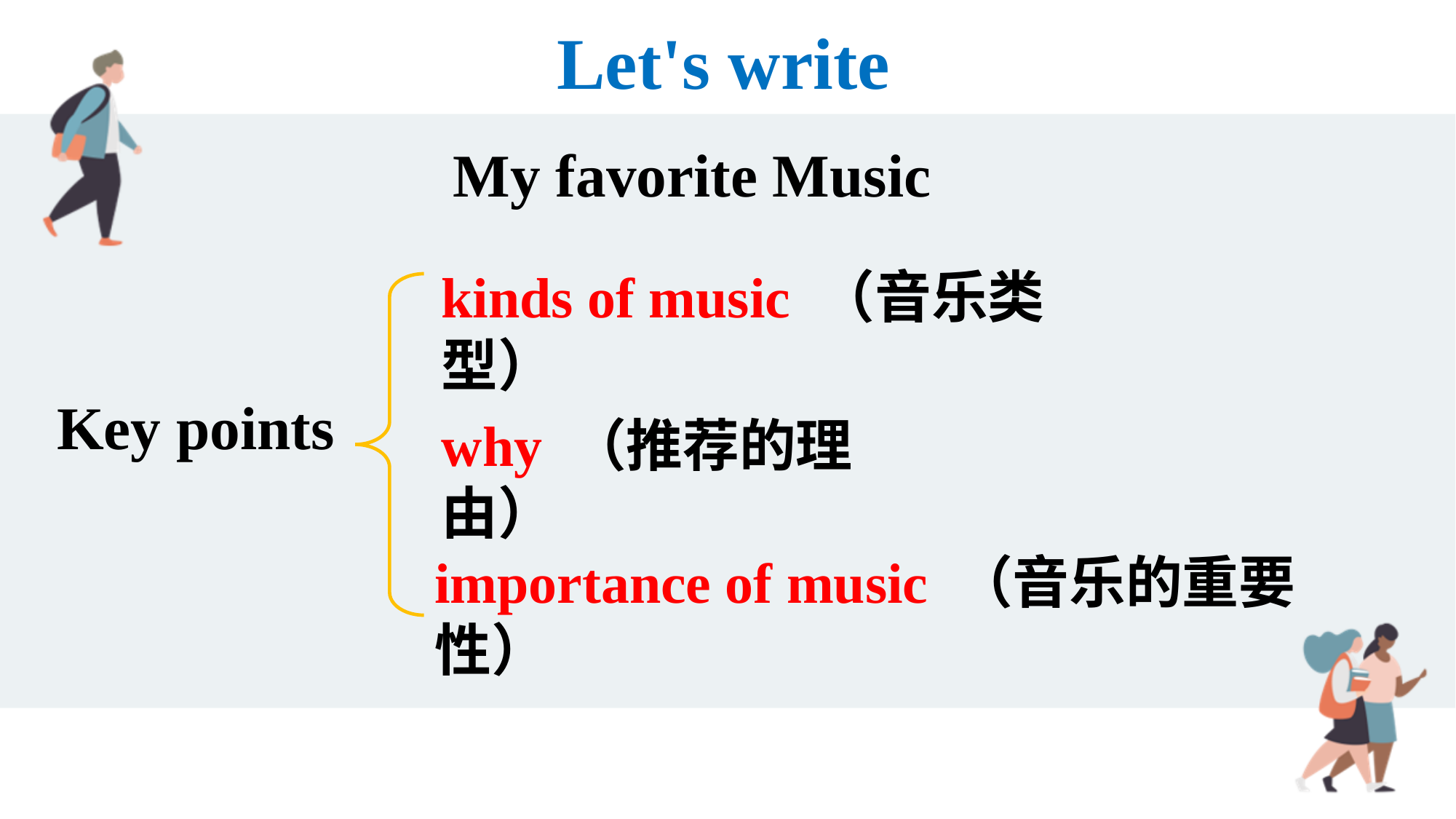

Let's write
My favorite Music
kinds of music （音乐类型）

Key points
why （推荐的理由）
importance of music （音乐的重要性）